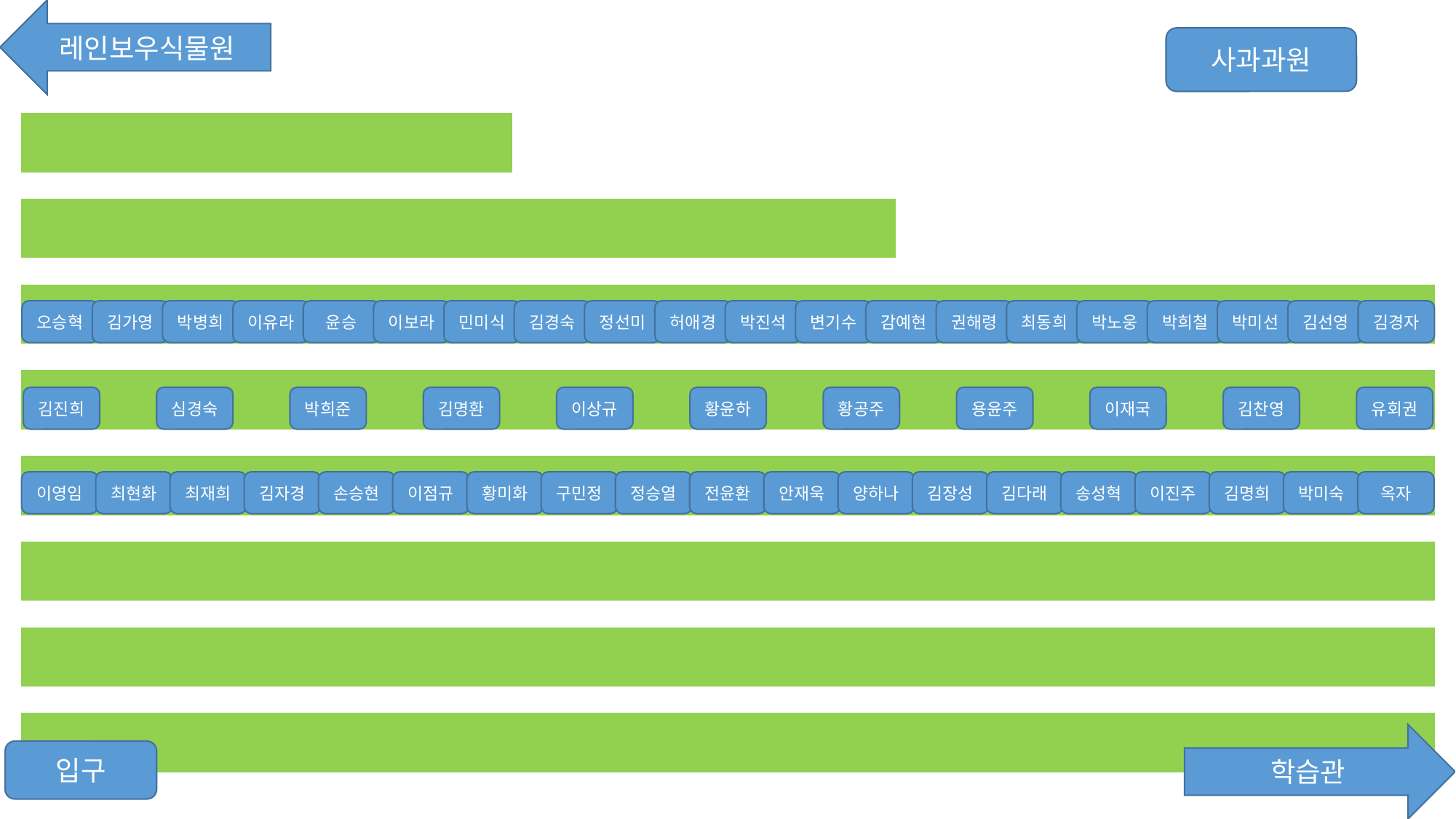

레인보우식물원
사과과원

오승혁
김가영
박병희
이유라
윤승
이보라
민미식
김경숙
정선미
허애경
박진석
변기수
감예현
권해령
최동희
박노웅
박희철
박미선
김선영
김경자

김진희
심경숙
박희준
김명환
이상규
황윤하
황공주
용윤주
이재국
김찬영
유회권

이영임
최현화
최재희
김자경
손승현
이점규
황미화
구민정
정승열
전윤환
안재욱
양하나
김장성
김다래
송성혁
이진주
김명희
박미숙
옥자

학습관
입구